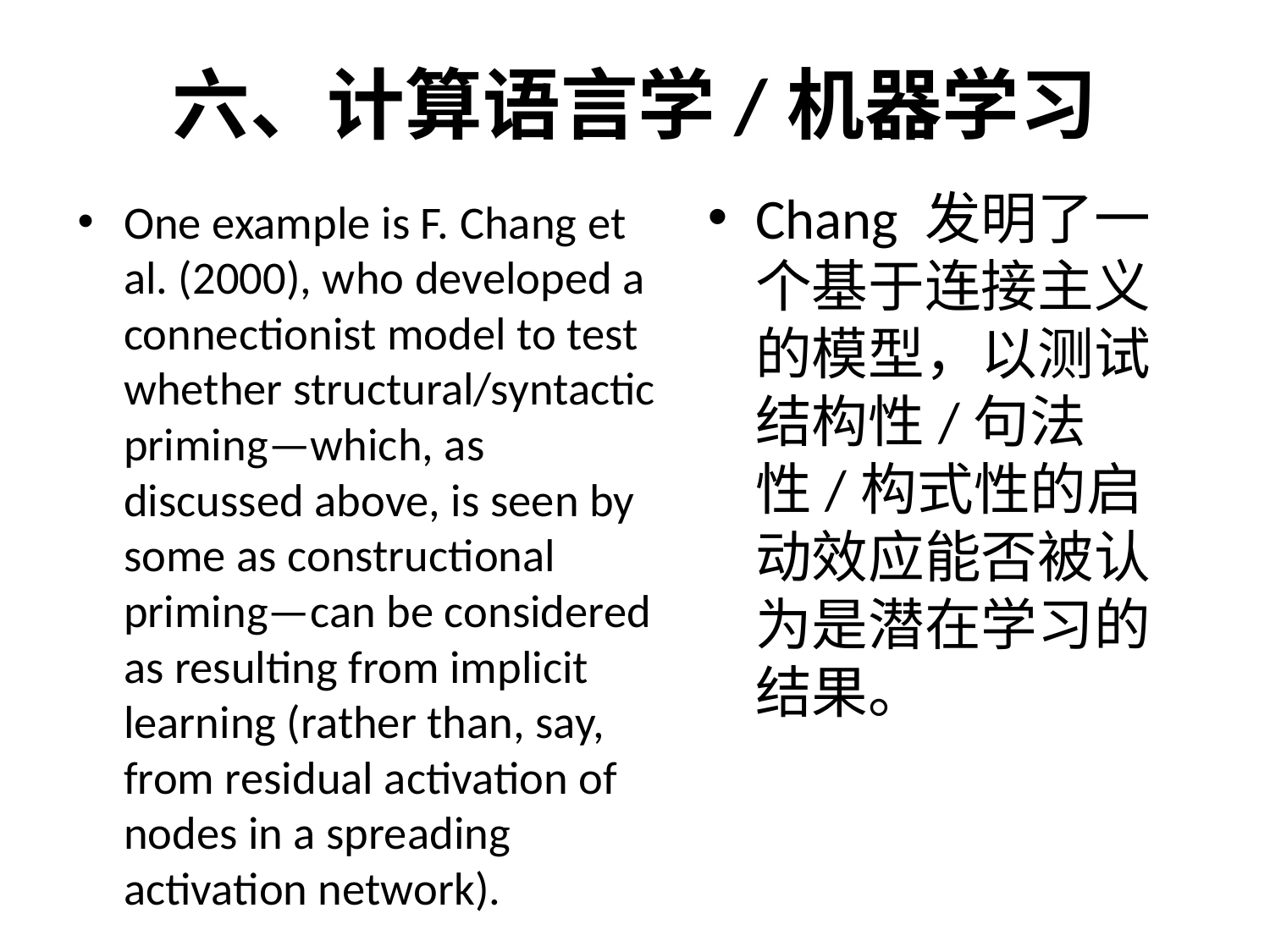

# 六、计算语言学/机器学习
Chang 发明了一个基于连接主义的模型，以测试结构性/句法性/构式性的启动效应能否被认为是潜在学习的结果。

One example is F. Chang et al. (2000), who developed a connectionist model to test whether structural/syntactic priming—which, as discussed above, is seen by some as constructional priming—can be considered as resulting from implicit learning (rather than, say, from residual activation of nodes in a spreading activation network).